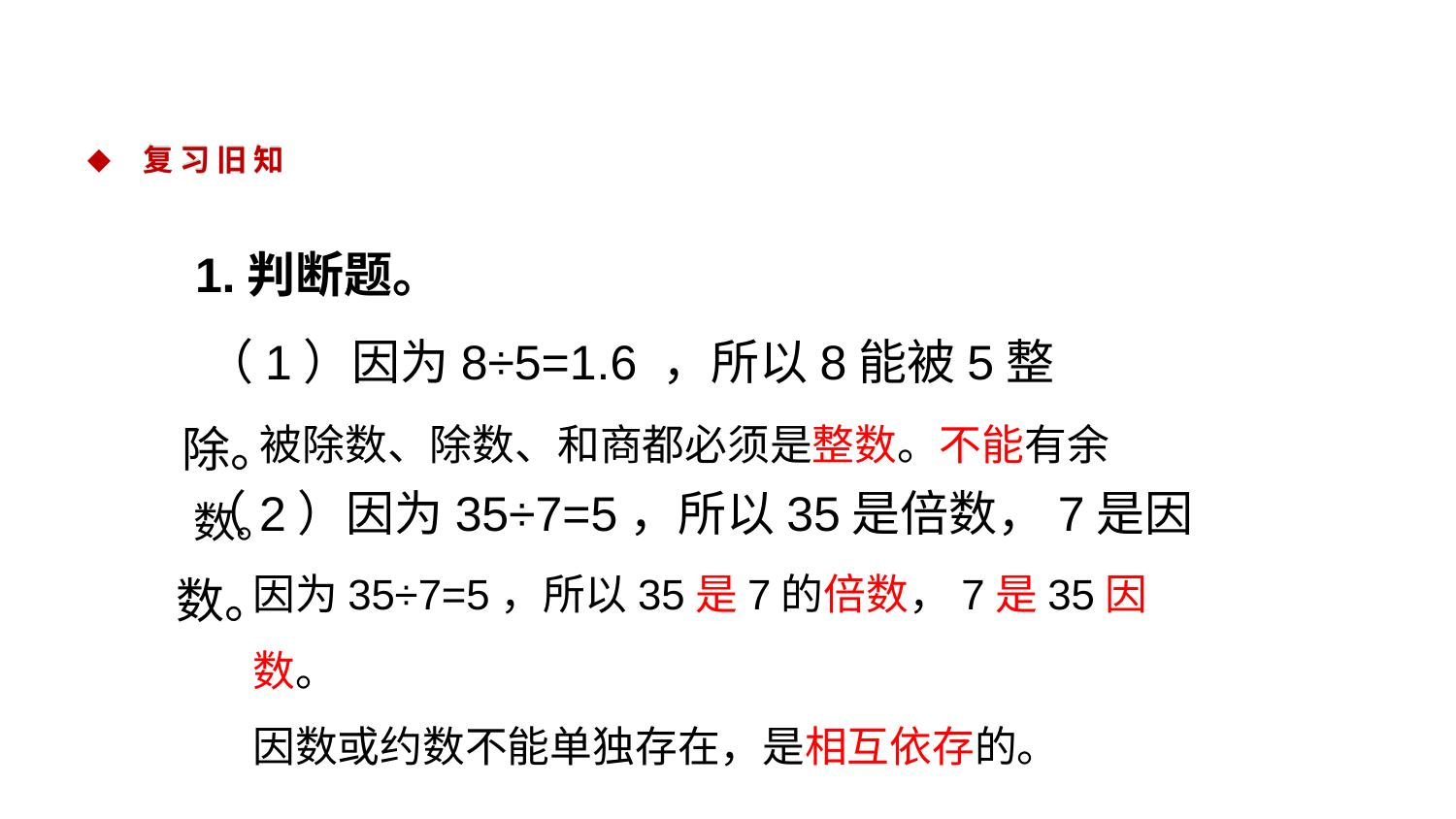

复 习 旧 知
1.判断题。
 （1）因为8÷5=1.6 ，所以8能被5整除。
     被除数、除数、和商都必须是整数。不能有余数。
 （2）因为35÷7=5，所以35是倍数，7是因数。
因为35÷7=5，所以35是7的倍数，7是35因数。
因数或约数不能单独存在，是相互依存的。